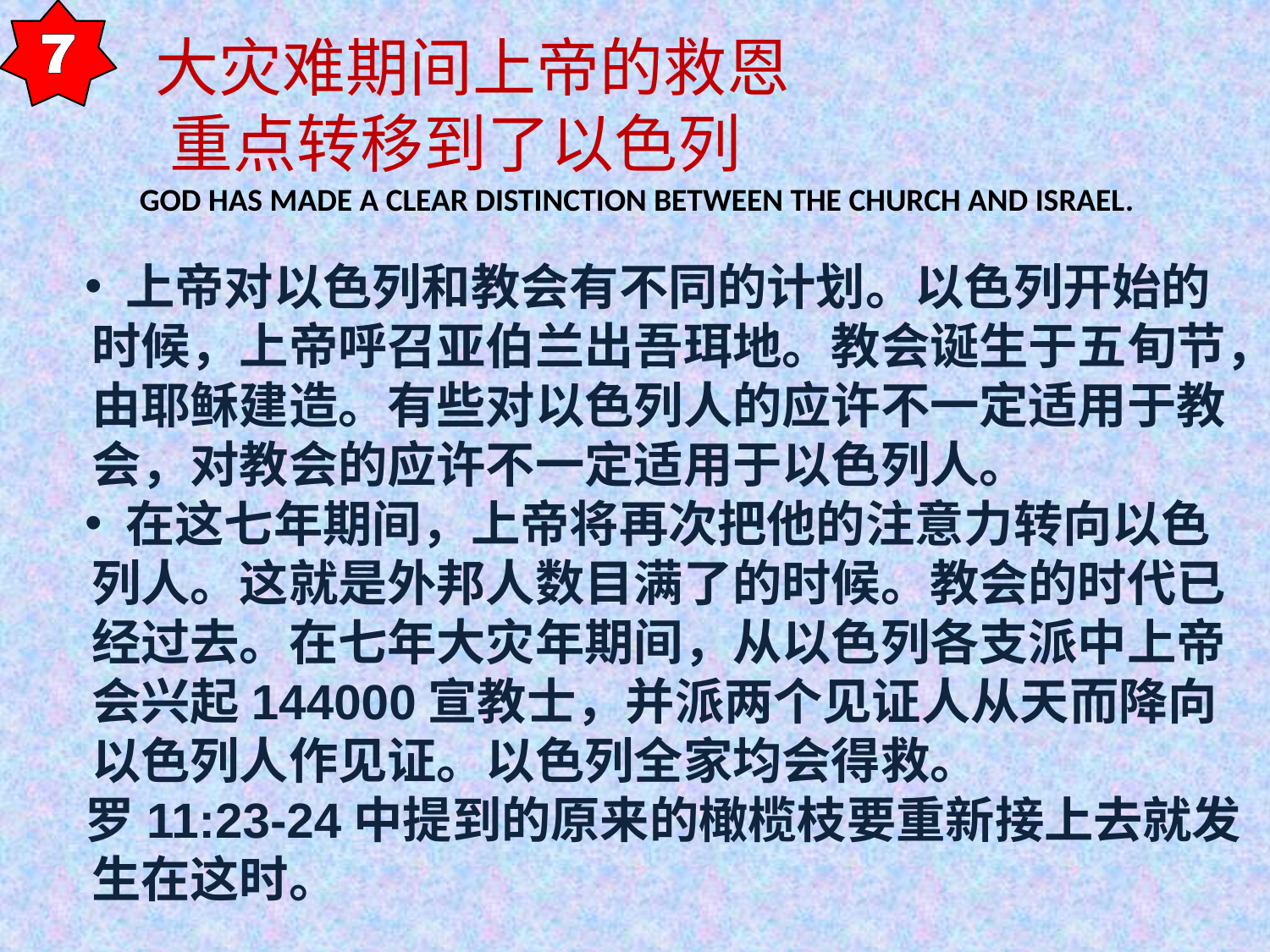

7
         大灾难期间上帝的救恩
          重点转移到了以色列
	GOD HAS MADE A CLEAR DISTINCTION BETWEEN THE CHURCH AND ISRAEL.

 上帝对以色列和教会有不同的计划。以色列开始的时候，上帝呼召亚伯兰出吾珥地。教会诞生于五旬节，由耶稣建造。有些对以色列人的应许不一定适用于教会，对教会的应许不一定适用于以色列人。
 在这七年期间，上帝将再次把他的注意力转向以色列人。这就是外邦人数目满了的时候。教会的时代已经过去。在七年大灾年期间，从以色列各支派中上帝会兴起144000宣教士，并派两个见证人从天而降向以色列人作见证。以色列全家均会得救。
罗11:23-24中提到的原来的橄榄枝要重新接上去就发生在这时。